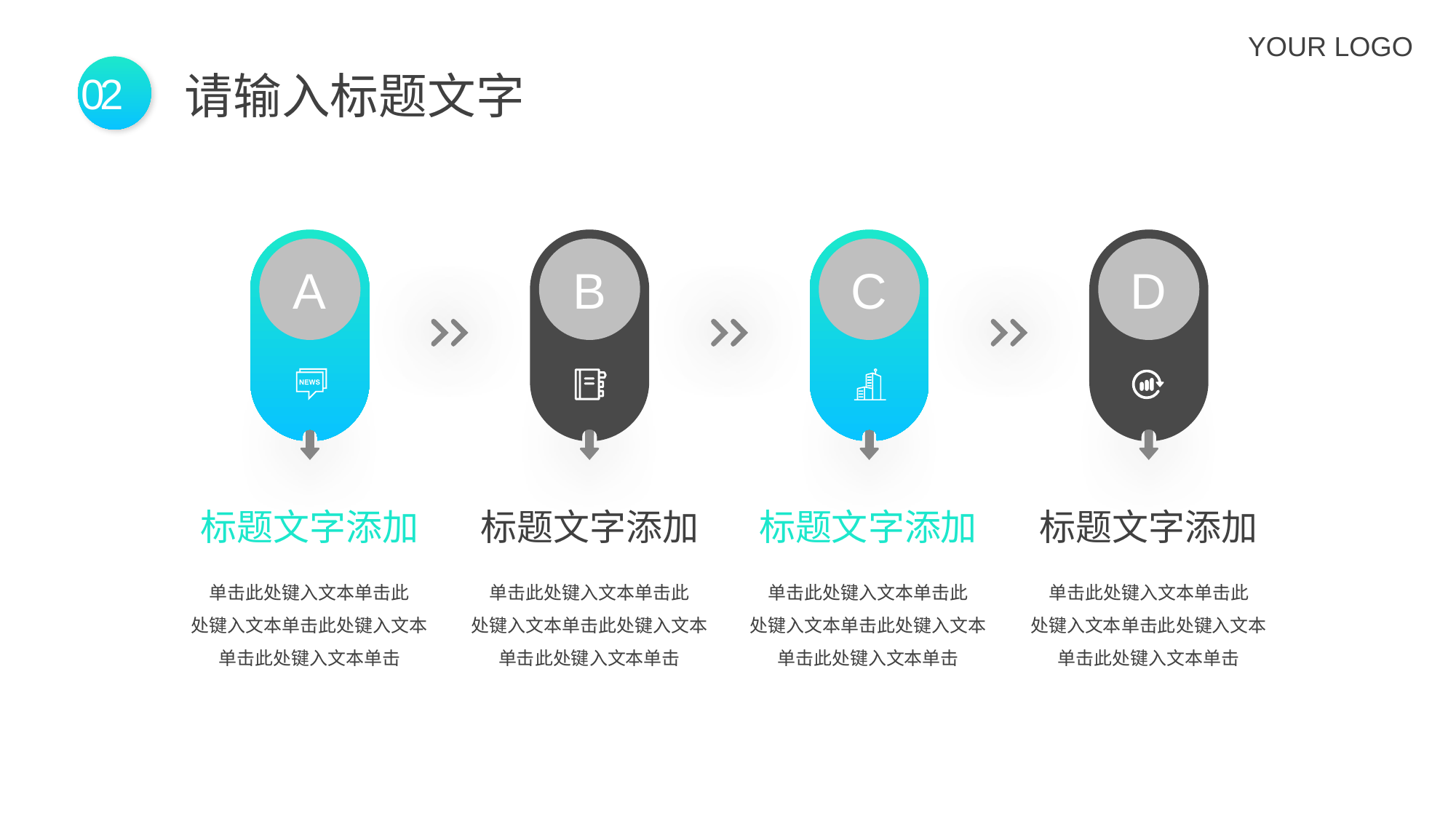

YOUR LOGO

请输入标题文字
02

A

标题文字添加
单击此处键入文本单击此
处键入文本单击此处键入文本
单击此处键入文本单击

B

标题文字添加
单击此处键入文本单击此
处键入文本单击此处键入文本
单击此处键入文本单击

C

标题文字添加
单击此处键入文本单击此
处键入文本单击此处键入文本
单击此处键入文本单击

D

标题文字添加
单击此处键入文本单击此
处键入文本单击此处键入文本
单击此处键入文本单击